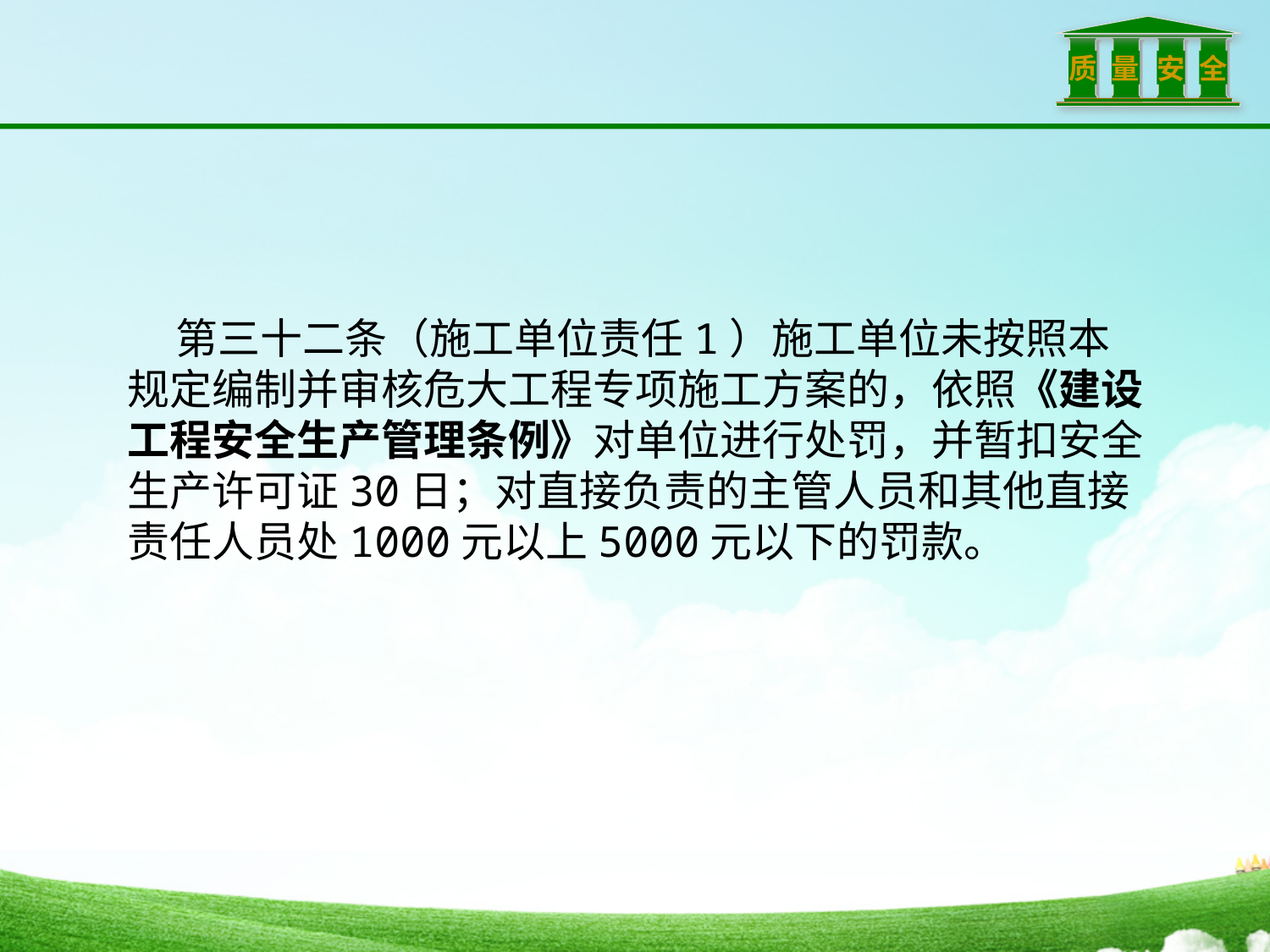

第三十二条（施工单位责任1）施工单位未按照本规定编制并审核危大工程专项施工方案的，依照《建设工程安全生产管理条例》对单位进行处罚，并暂扣安全生产许可证30日；对直接负责的主管人员和其他直接责任人员处1000元以上5000元以下的罚款。